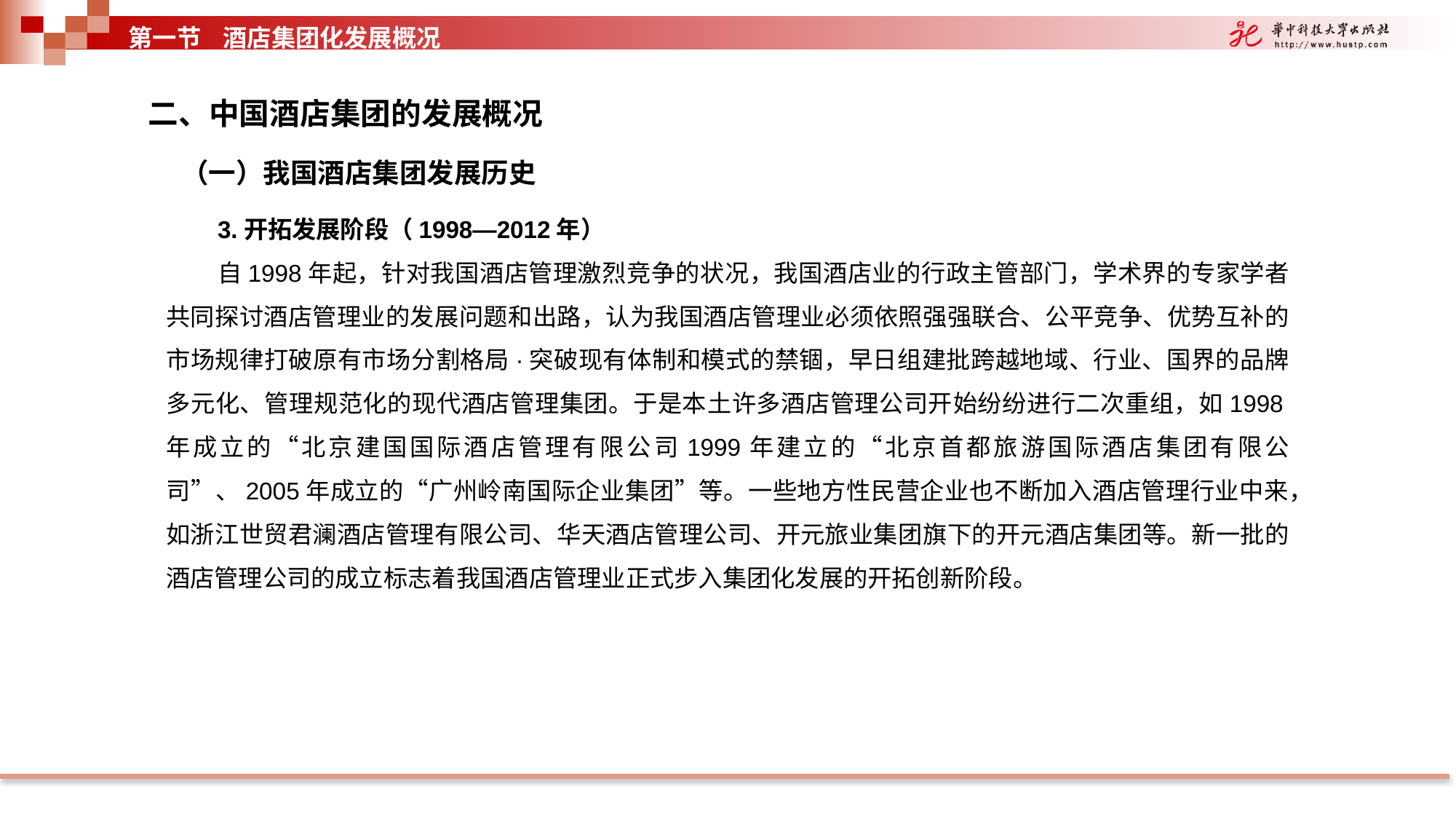

第一节    酒店集团化发展概况
二、中国酒店集团的发展概况
（一）我国酒店集团发展历史
3.开拓发展阶段（1998—2012年）
自1998年起，针对我国酒店管理激烈竞争的状况，我国酒店业的行政主管部门，学术界的专家学者共同探讨酒店管理业的发展问题和出路，认为我国酒店管理业必须依照强强联合、公平竞争、优势互补的市场规律打破原有市场分割格局·突破现有体制和模式的禁锢，早日组建批跨越地域、行业、国界的品牌多元化、管理规范化的现代酒店管理集团。于是本土许多酒店管理公司开始纷纷进行二次重组，如1998年成立的“北京建国国际酒店管理有限公司1999年建立的“北京首都旅游国际酒店集团有限公司”、2005年成立的“广州岭南国际企业集团”等。一些地方性民营企业也不断加入酒店管理行业中来，如浙江世贸君澜酒店管理有限公司、华天酒店管理公司、开元旅业集团旗下的开元酒店集团等。新一批的酒店管理公司的成立标志着我国酒店管理业正式步入集团化发展的开拓创新阶段。